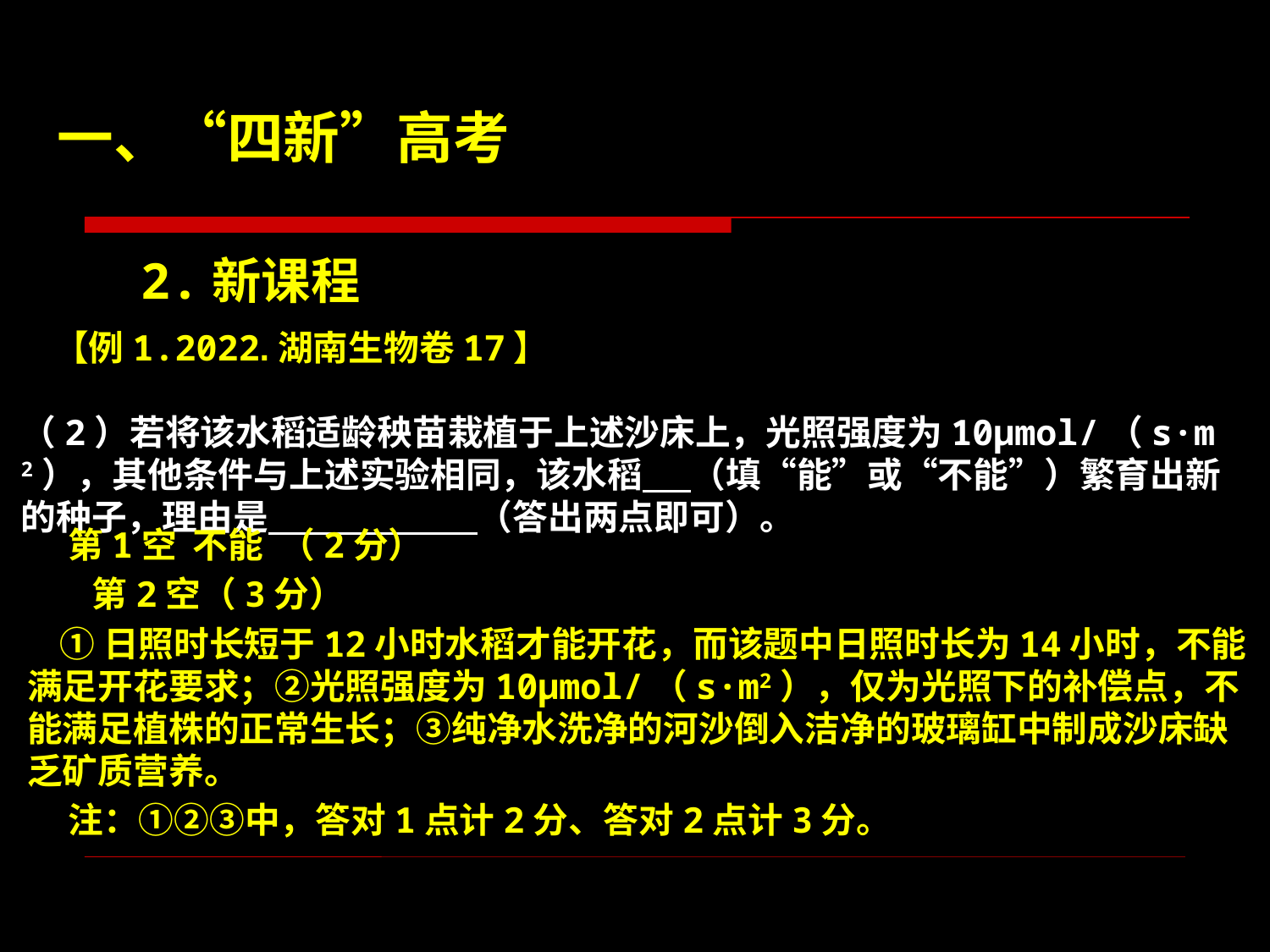

一、“四新”高考
    2.新课程
   【例1.2022.湖南生物卷17】
    （2）若将该水稻适龄秧苗栽植于上述沙床上，光照强度为10μmol/（s·m2），其他条件与上述实验相同，该水稻      （填“能”或“不能”）繁育出新的种子，理由是                          （答出两点即可）。
    第1空  不能  （2分）
       第2空（3分）
    ①日照时长短于12小时水稻才能开花，而该题中日照时长为14小时，不能满足开花要求；②光照强度为10μmol/（s·m2），仅为光照下的补偿点，不能满足植株的正常生长；③纯净水洗净的河沙倒入洁净的玻璃缸中制成沙床缺乏矿质营养。
    注：①②③中，答对1点计2分、答对2点计3分。